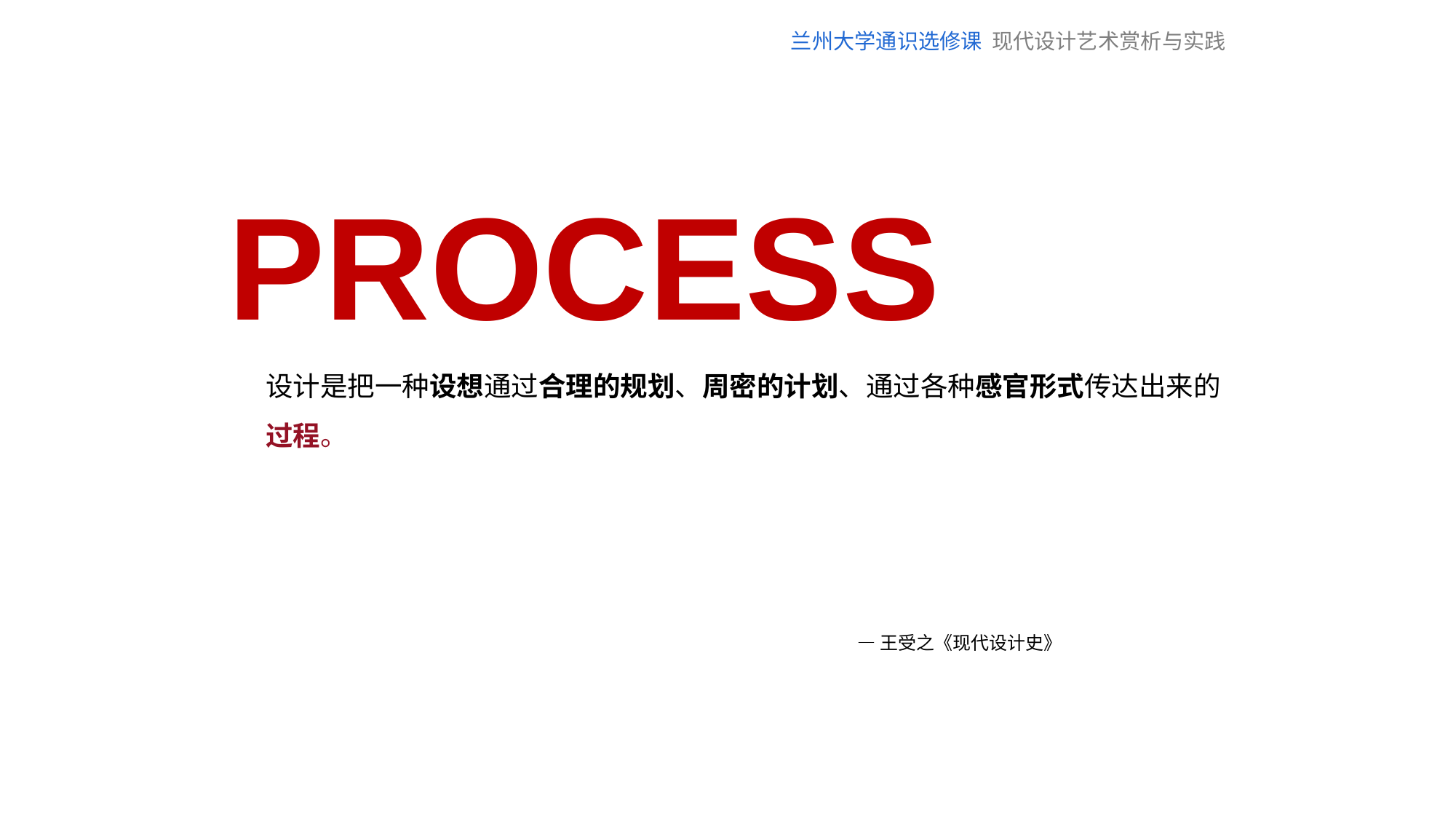

兰州大学通识选修课  现代设计艺术赏析与实践
#
PROCESS
设计是把一种设想通过合理的规划、周密的计划、通过各种感官形式传达出来的过程。
—王受之《现代设计史》